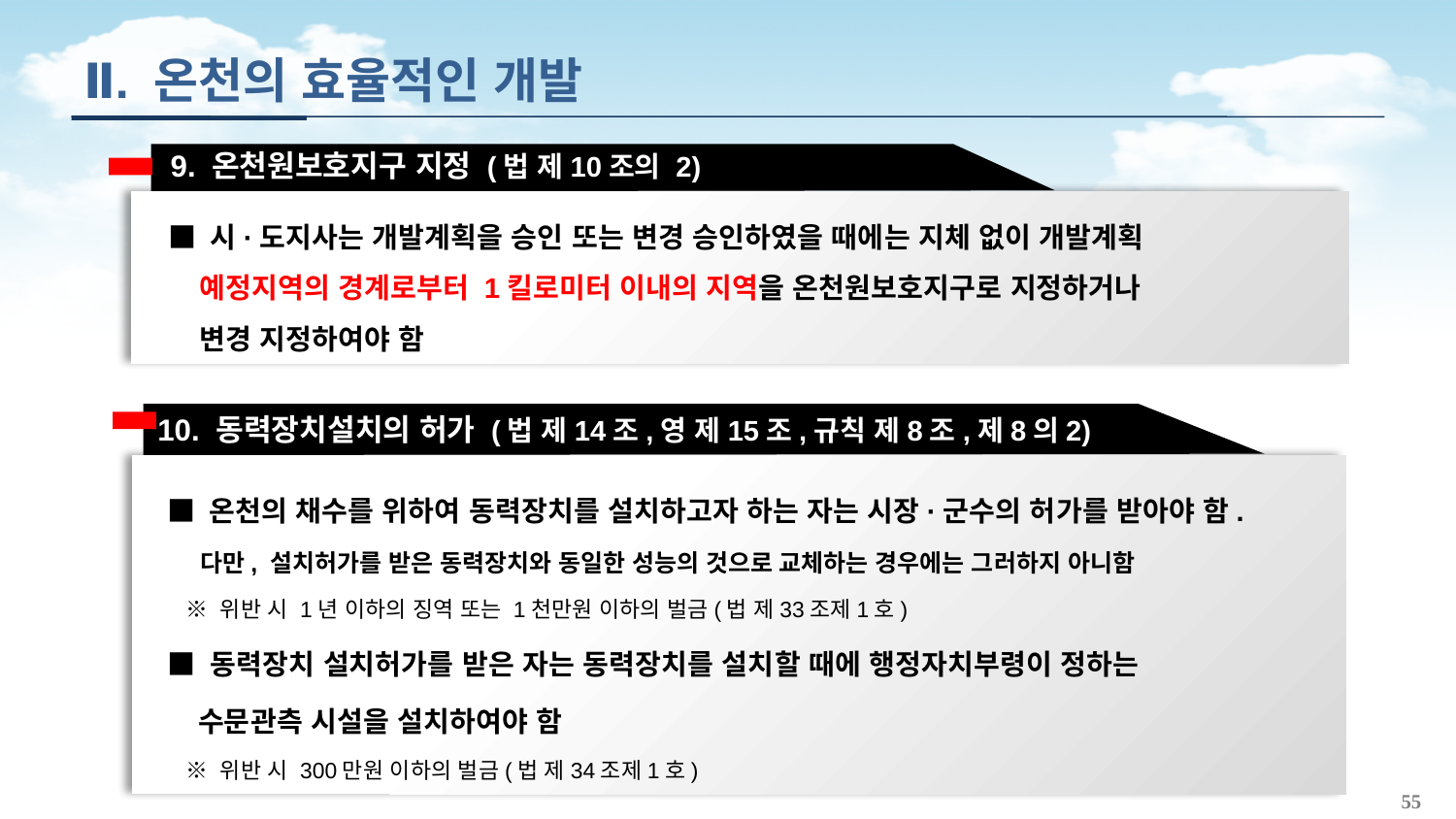

Ⅱ. 온천의 효율적인 개발
9. 온천원보호지구 지정 (법 제10조의 2)

■ 시·도지사는 개발계획을 승인 또는 변경 승인하였을 때에는 지체 없이 개발계획
   예정지역의 경계로부터 1킬로미터 이내의 지역을 온천원보호지구로 지정하거나
   변경 지정하여야 함

10. 동력장치설치의 허가 (법 제14조,영 제15조,규칙 제8조,제8의2)

■ 온천의 채수를 위하여 동력장치를 설치하고자 하는 자는 시장·군수의 허가를 받아야 함.
    다만, 설치허가를 받은 동력장치와 동일한 성능의 것으로 교체하는 경우에는 그러하지 아니함
   ※ 위반 시 1년 이하의 징역 또는 1천만원 이하의 벌금(법 제33조제1호)
■ 동력장치 설치허가를 받은 자는 동력장치를 설치할 때에 행정자치부령이 정하는
   수문관측 시설을 설치하여야 함
   ※ 위반 시 300만원 이하의 벌금(법 제34조제1호)
55